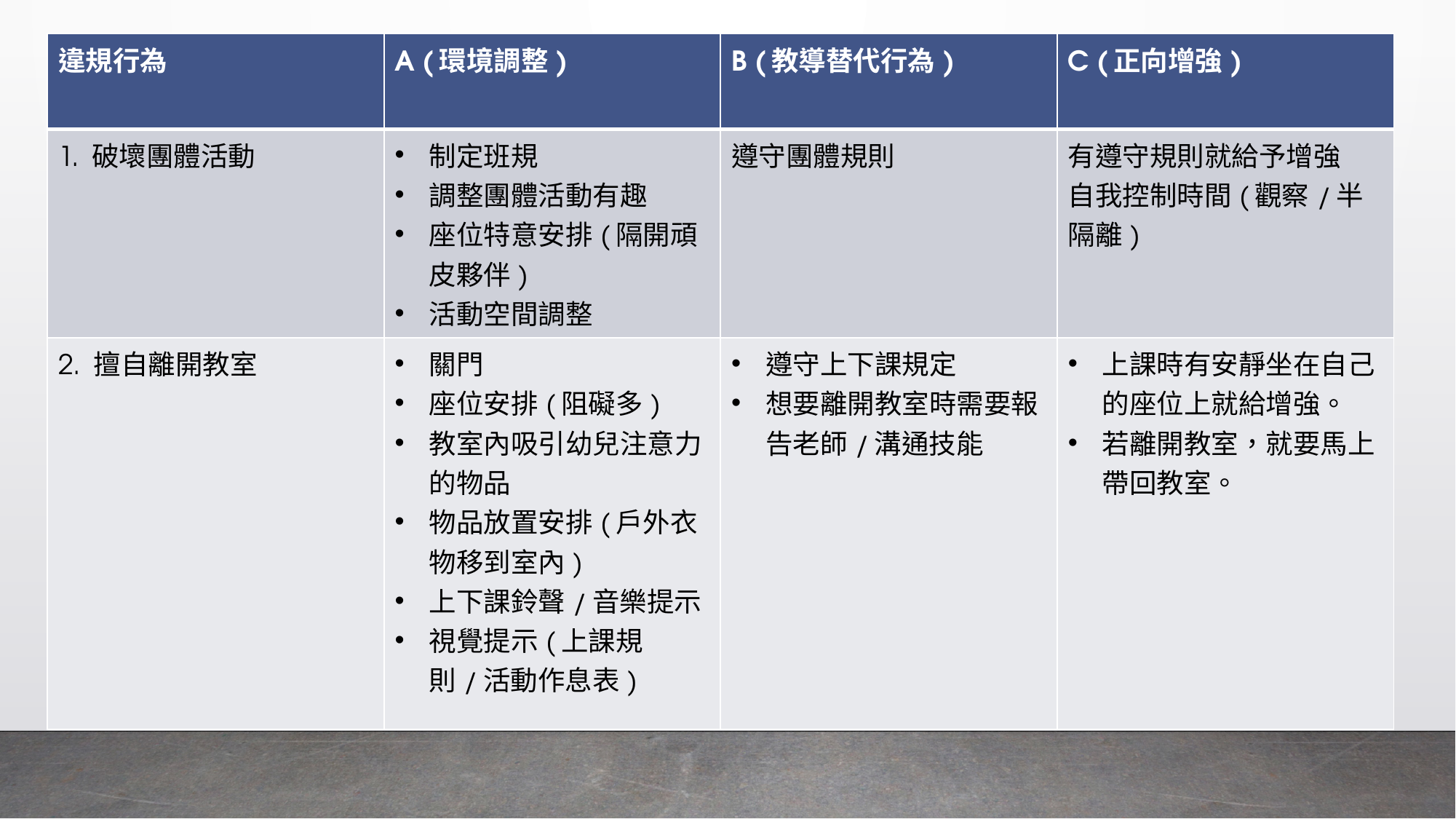

| 違規行為 | A (環境調整) | B (教導替代行為) | C (正向增強) |
| --- | --- | --- | --- |
| 1. 破壞團體活動 | 制定班規 調整團體活動有趣 座位特意安排(隔開頑皮夥伴) 活動空間調整 | 遵守團體規則 | 有遵守規則就給予增強 自我控制時間(觀察/半隔離) |
| 2. 擅自離開教室 | 關門 座位安排(阻礙多) 教室內吸引幼兒注意力的物品 物品放置安排(戶外衣物移到室內) 上下課鈴聲/音樂提示 視覺提示(上課規則/活動作息表) | 遵守上下課規定 想要離開教室時需要報告老師/溝通技能 | 上課時有安靜坐在自己的座位上就給增強。 若離開教室，就要馬上帶回教室。 |